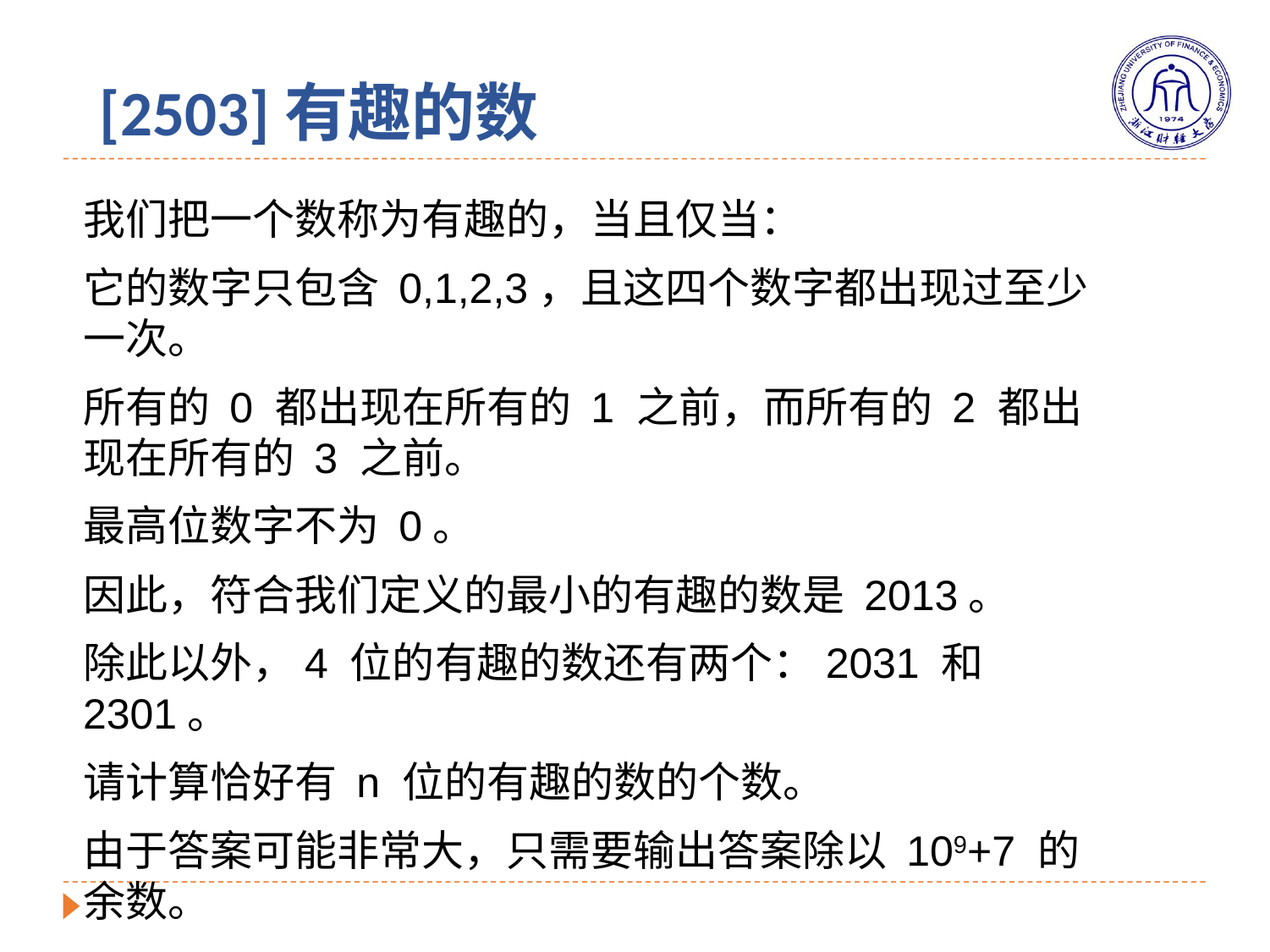

# [2503]有趣的数
我们把一个数称为有趣的，当且仅当：
它的数字只包含 0,1,2,3，且这四个数字都出现过至少一次。
所有的 0 都出现在所有的 1 之前，而所有的 2 都出现在所有的 3 之前。
最高位数字不为 0。
因此，符合我们定义的最小的有趣的数是 2013。
除此以外，4 位的有趣的数还有两个：2031 和2301。
请计算恰好有 n 位的有趣的数的个数。
由于答案可能非常大，只需要输出答案除以 109+7 的余数。
42